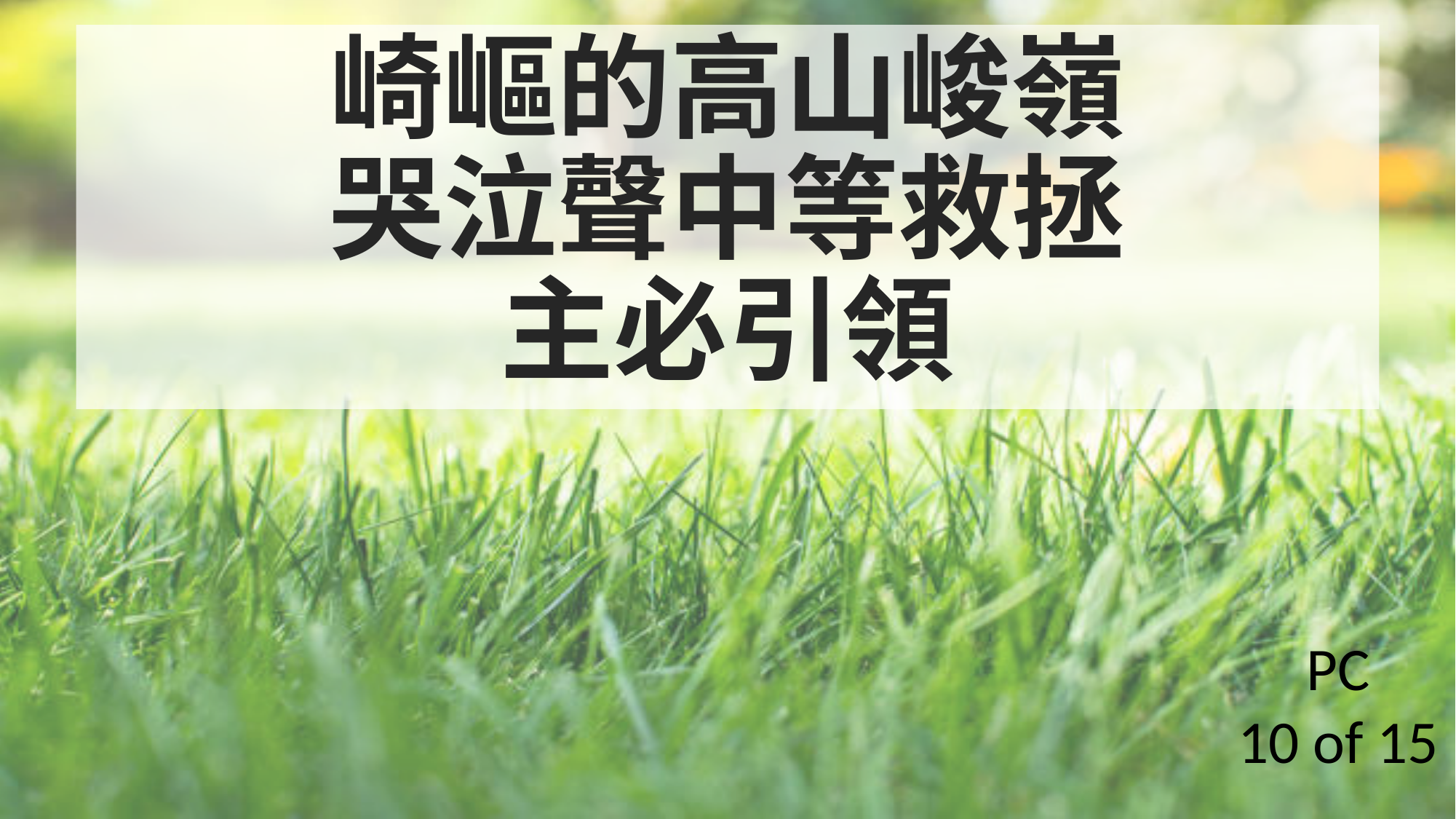

崎嶇的高山峻嶺
哭泣聲中等救拯
主必引領
PC
10 of 15